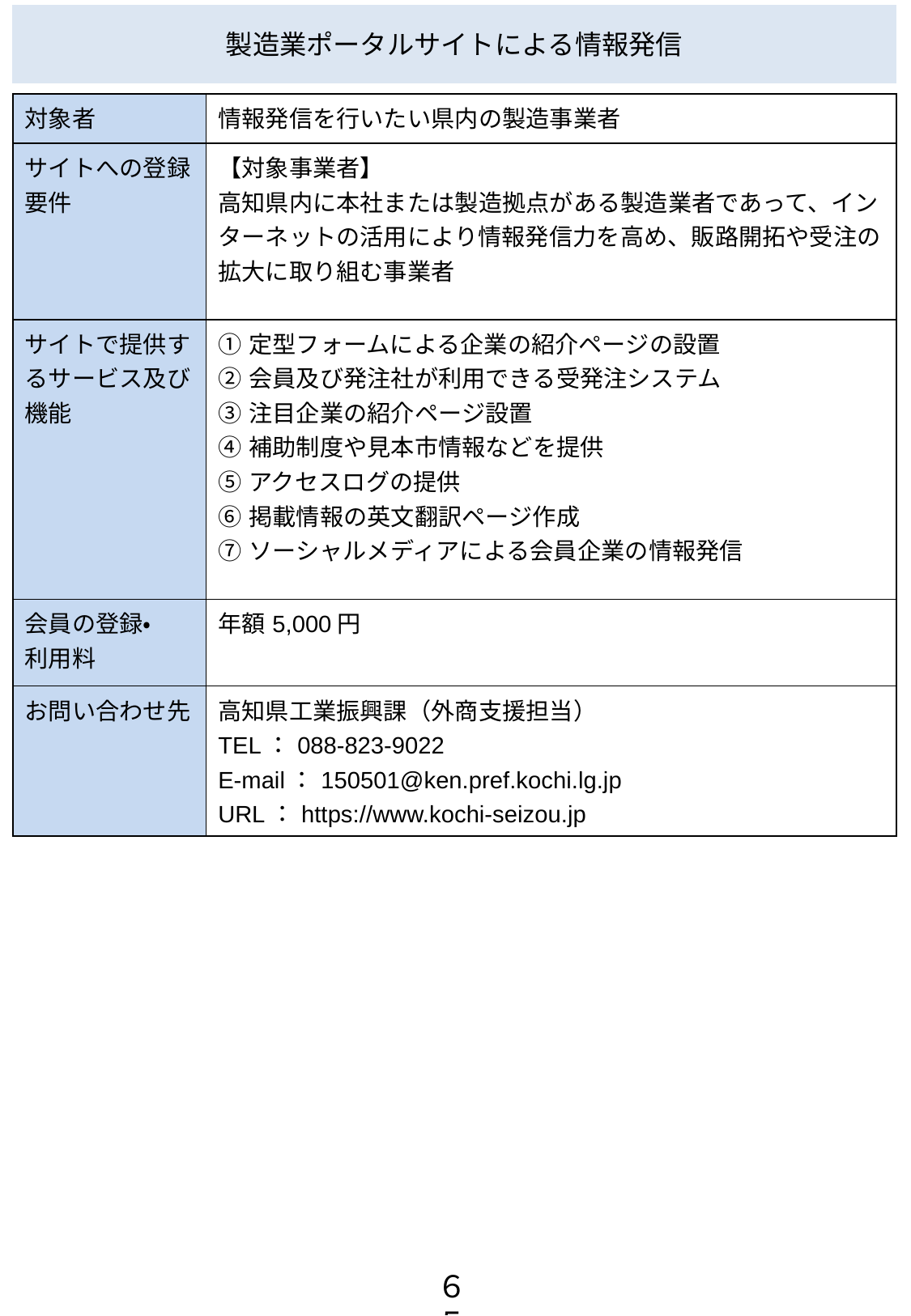

# 製造業ポータルサイトによる情報発信
| 対象者 | 情報発信を行いたい県内の製造事業者 |
| --- | --- |
| サイトへの登録要件 | 【対象事業者】 高知県内に本社または製造拠点がある製造業者であって、インターネットの活用により情報発信力を高め、販路開拓や受注の拡大に取り組む事業者 |
| サイトで提供するサービス及び機能 | ①定型フォームによる企業の紹介ページの設置 ②会員及び発注社が利用できる受発注システム ③注目企業の紹介ページ設置 ④補助制度や見本市情報などを提供 ⑤アクセスログの提供 ⑥掲載情報の英文翻訳ページ作成 ⑦ソーシャルメディアによる会員企業の情報発信 |
| 会員の登録・ 利用料 | 年額5,000円 |
| お問い合わせ先 | 高知県工業振興課（外商支援担当） TEL：088-823-9022 E-mail：150501@ken.pref.kochi.lg.jp URL：https://www.kochi-seizou.jp |
支援策のページのURLの記載をお願いします。作成していない場合は、課のURLの記載をお願いします。
６５